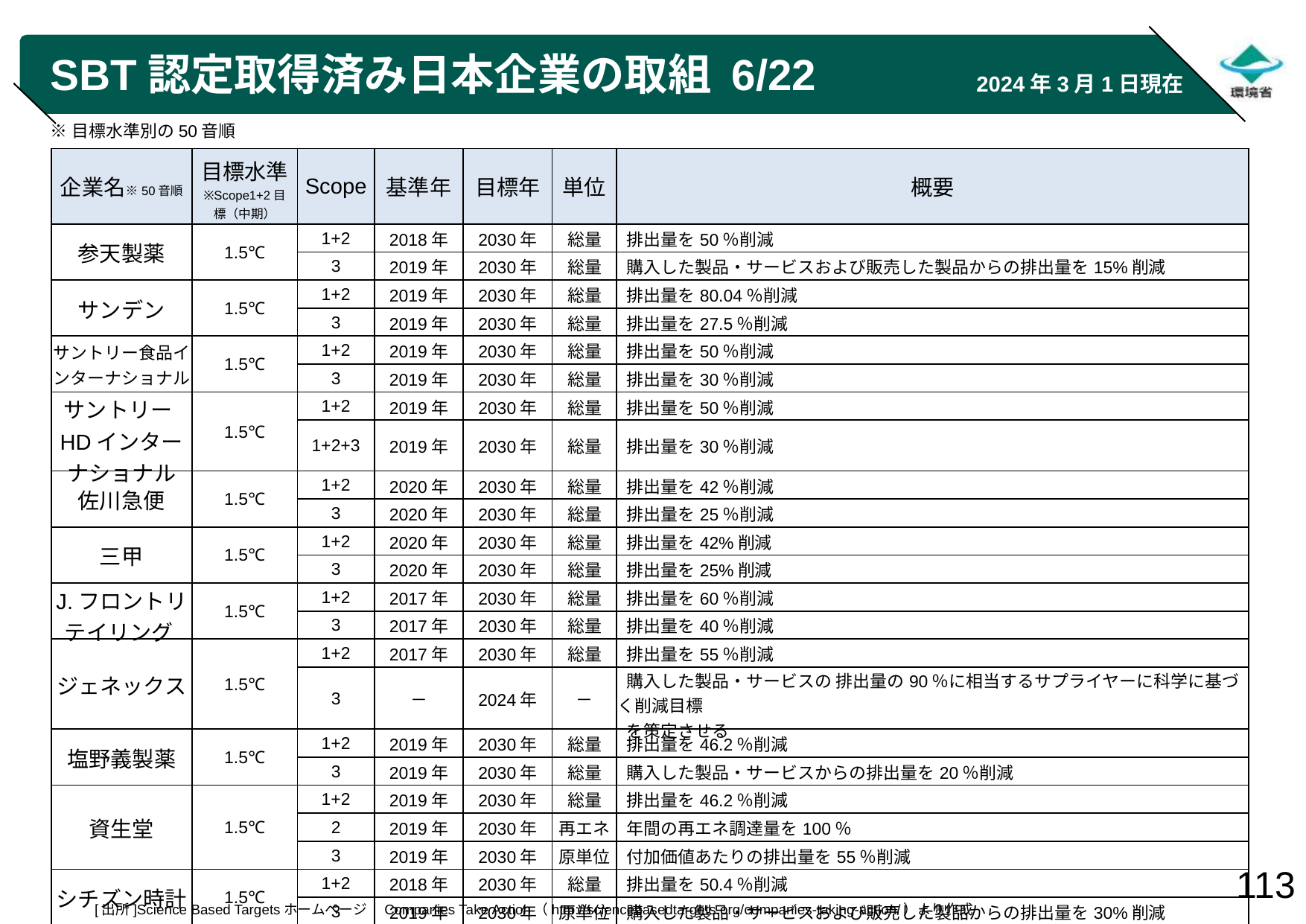

# SBT認定取得済み日本企業の取組 6/22
2024年3月1日現在
※目標水準別の50音順
| 企業名※50音順 | 目標水準 ※Scope1+2目標（中期） | Scope | 基準年 | 目標年 | 単位 | 概要 |
| --- | --- | --- | --- | --- | --- | --- |
| 参天製薬 | 1.5℃ | 1+2 | 2018年 | 2030年 | 総量 | 排出量を50％削減 |
|  |  | 3 | 2019年 | 2030年 | 総量 | 購入した製品・サービスおよび販売した製品からの排出量を15%削減 |
| サンデン | 1.5℃ | 1+2 | 2019年 | 2030年 | 総量 | 排出量を80.04％削減 |
|  |  | 3 | 2019年 | 2030年 | 総量 | 排出量を27.5％削減 |
| サントリー食品インターナショナル | 1.5℃ | 1+2 | 2019年 | 2030年 | 総量 | 排出量を50％削減 |
|  |  | 3 | 2019年 | 2030年 | 総量 | 排出量を30％削減 |
| サントリーHDインターナショナル | 1.5℃ | 1+2 | 2019年 | 2030年 | 総量 | 排出量を50％削減 |
|  |  | 1+2+3 | 2019年 | 2030年 | 総量 | 排出量を30％削減 |
| 佐川急便 | 1.5℃ | 1+2 | 2020年 | 2030年 | 総量 | 排出量を42％削減 |
|  |  | 3 | 2020年 | 2030年 | 総量 | 排出量を25％削減 |
| 三甲 | 1.5℃ | 1+2 | 2020年 | 2030年 | 総量 | 排出量を42%削減 |
|  |  | 3 | 2020年 | 2030年 | 総量 | 排出量を25%削減 |
| J.フロントリテイリング | 1.5℃ | 1+2 | 2017年 | 2030年 | 総量 | 排出量を60％削減 |
|  |  | 3 | 2017年 | 2030年 | 総量 | 排出量を40％削減 |
| ジェネックス | 1.5℃ | 1+2 | 2017年 | 2030年 | 総量 | 排出量を55％削減 |
|  |  | 3 | － | 2024年 | － | 購入した製品・サービスの 排出量の90％に相当するサプライヤーに科学に基づく削減目標 を策定させる |
| 塩野義製薬 | 1.5℃ | 1+2 | 2019年 | 2030年 | 総量 | 排出量を46.2％削減 |
|  |  | 3 | 2019年 | 2030年 | 総量 | 購入した製品・サービスからの排出量を20％削減 |
| 資生堂 | 1.5℃ | 1+2 | 2019年 | 2030年 | 総量 | 排出量を46.2％削減 |
|  |  | 2 | 2019年 | 2030年 | 再エネ | 年間の再エネ調達量を100％ |
|  |  | 3 | 2019年 | 2030年 | 原単位 | 付加価値あたりの排出量を55％削減 |
| シチズン時計 | 1.5℃ | 1+2 | 2018年 | 2030年 | 総量 | 排出量を50.4％削減 |
|  |  | 3 | 2019年 | 2030年 | 原単位 | 購入した製品・サービスおよび販売した製品からの排出量を30%削減 |
[出所]Science Based Targetsホームページ　Companies Take Action（http://sciencebasedtargets.org/companies-taking-action/）より作成